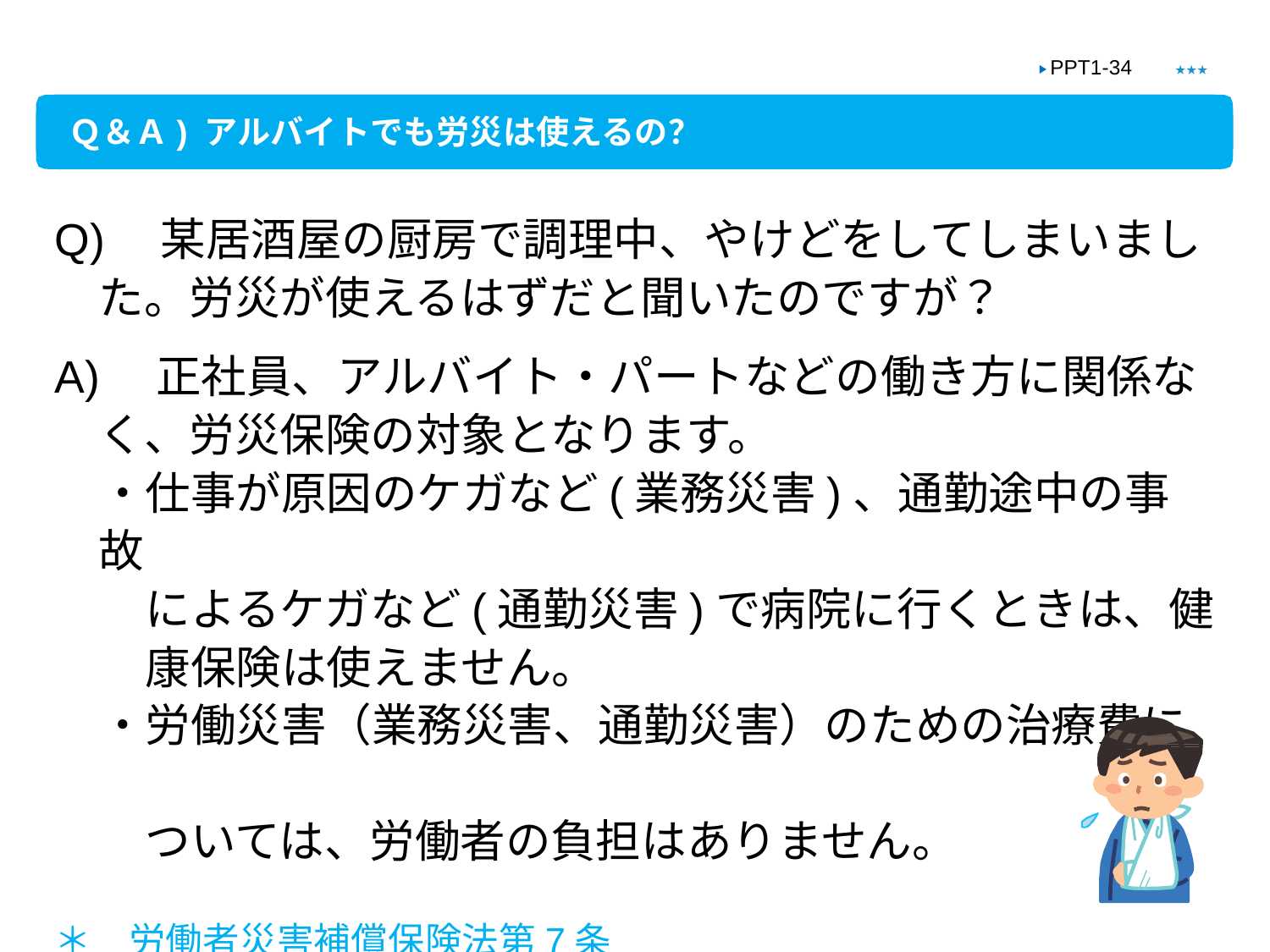

★★★
▶ PPT1-34

Ｑ＆Ａ) アルバイトでも労災は使えるの？
Q)　某居酒屋の厨房で調理中、やけどをしてしまいました。労災が使えるはずだと聞いたのですが？
A)　正社員、アルバイト・パートなどの働き方に関係なく、労災保険の対象となります。
　・仕事が原因のケガなど(業務災害)、通勤途中の事故
　　によるケガなど(通勤災害)で病院に行くときは、健
　　康保険は使えません。
　・労働災害（業務災害、通勤災害）のための治療費に
　　ついては、労働者の負担はありません。

＊　労働者災害補償保険法第7条
仕事中のケガなどの治療費は原則として無料